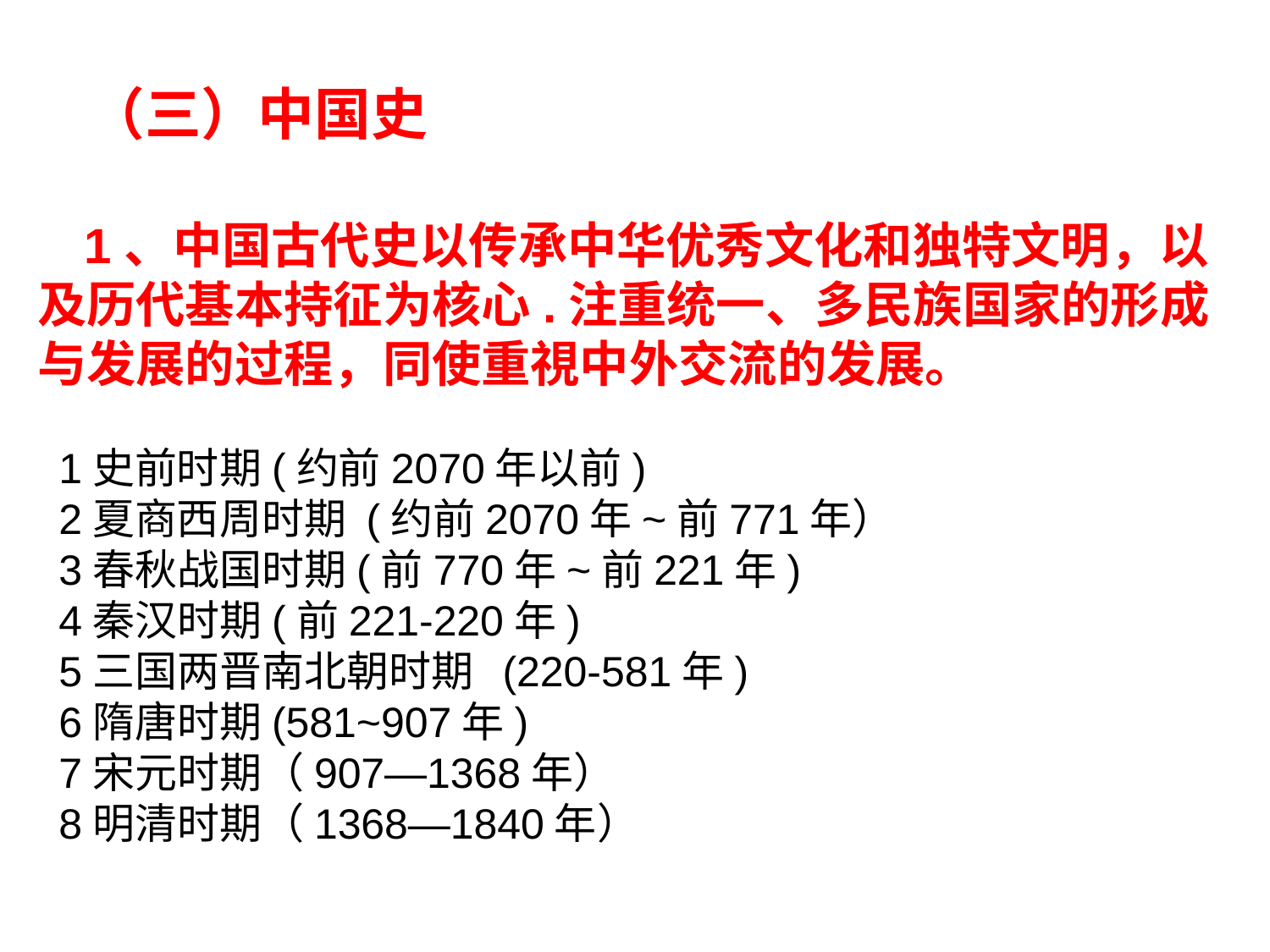

（三）中国史

      1、中国古代史以传承中华优秀文化和独特文明，以及历代基本持征为核心.注重统一、多民族国家的形成与发展的过程，同使重視中外交流的发展。

1史前时期(约前2070年以前)
2夏商西周时期 (约前2070年~前771年）
3春秋战国时期(前770年~前221年)
4秦汉时期(前221-220年)
5三国两晋南北朝时期  (220-581年)
6隋唐时期(581~907年)
7宋元时期（907—1368年）
8明清时期（1368—1840年）